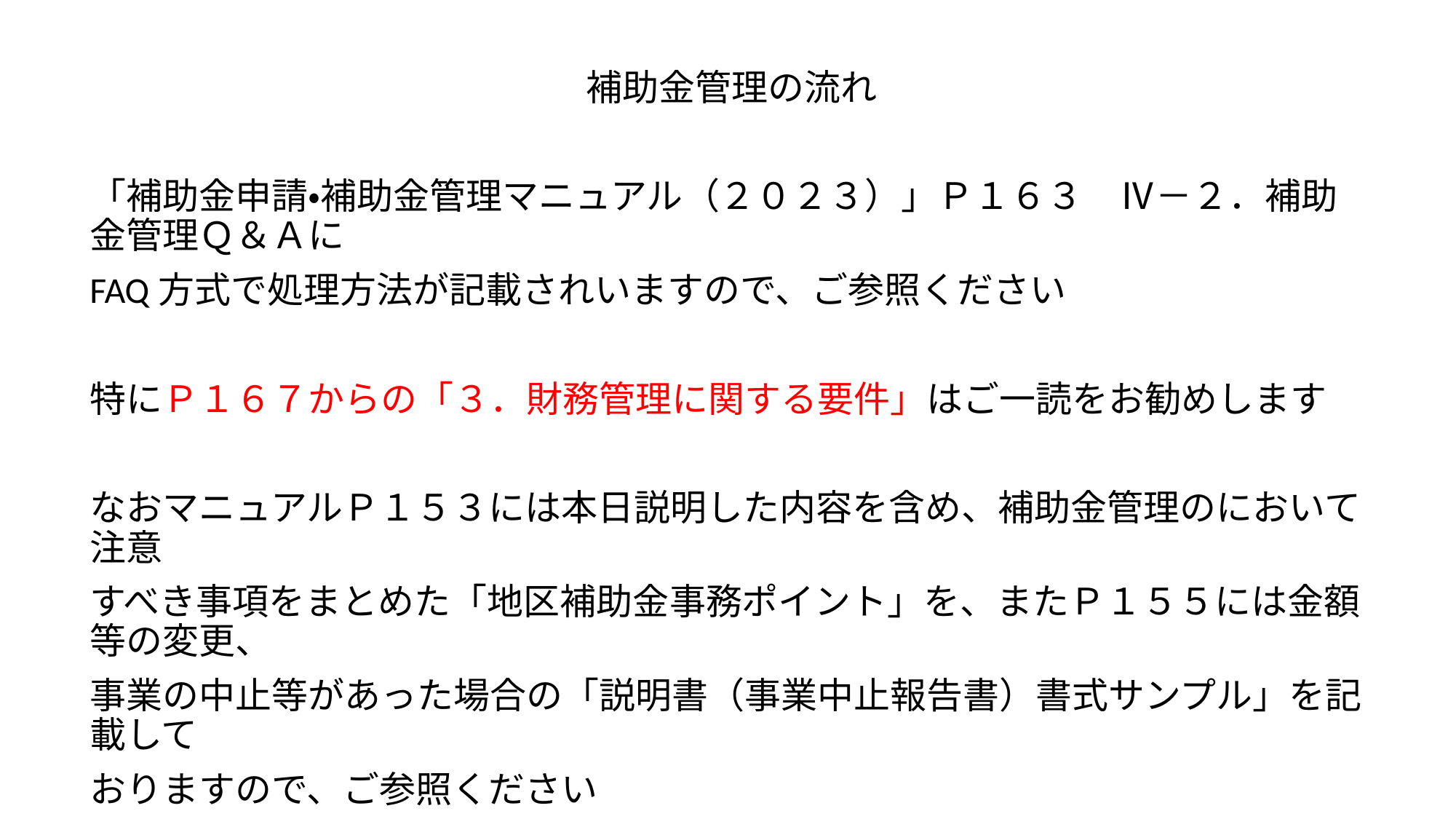

補助金管理の流れ

「補助金申請・補助金管理マニュアル（２０２３）」Ｐ１６３　Ⅳ－２．補助金管理Ｑ＆Ａに
FAQ方式で処理方法が記載されいますので、ご参照ください

特にＰ１６７からの「３．財務管理に関する要件」はご一読をお勧めします

なおマニュアルＰ１５３には本日説明した内容を含め、補助金管理のにおいて注意
すべき事項をまとめた「地区補助金事務ポイント」を、またＰ１５５には金額等の変更、
事業の中止等があった場合の「説明書（事業中止報告書）書式サンプル」を記載して
おりますので、ご参照ください